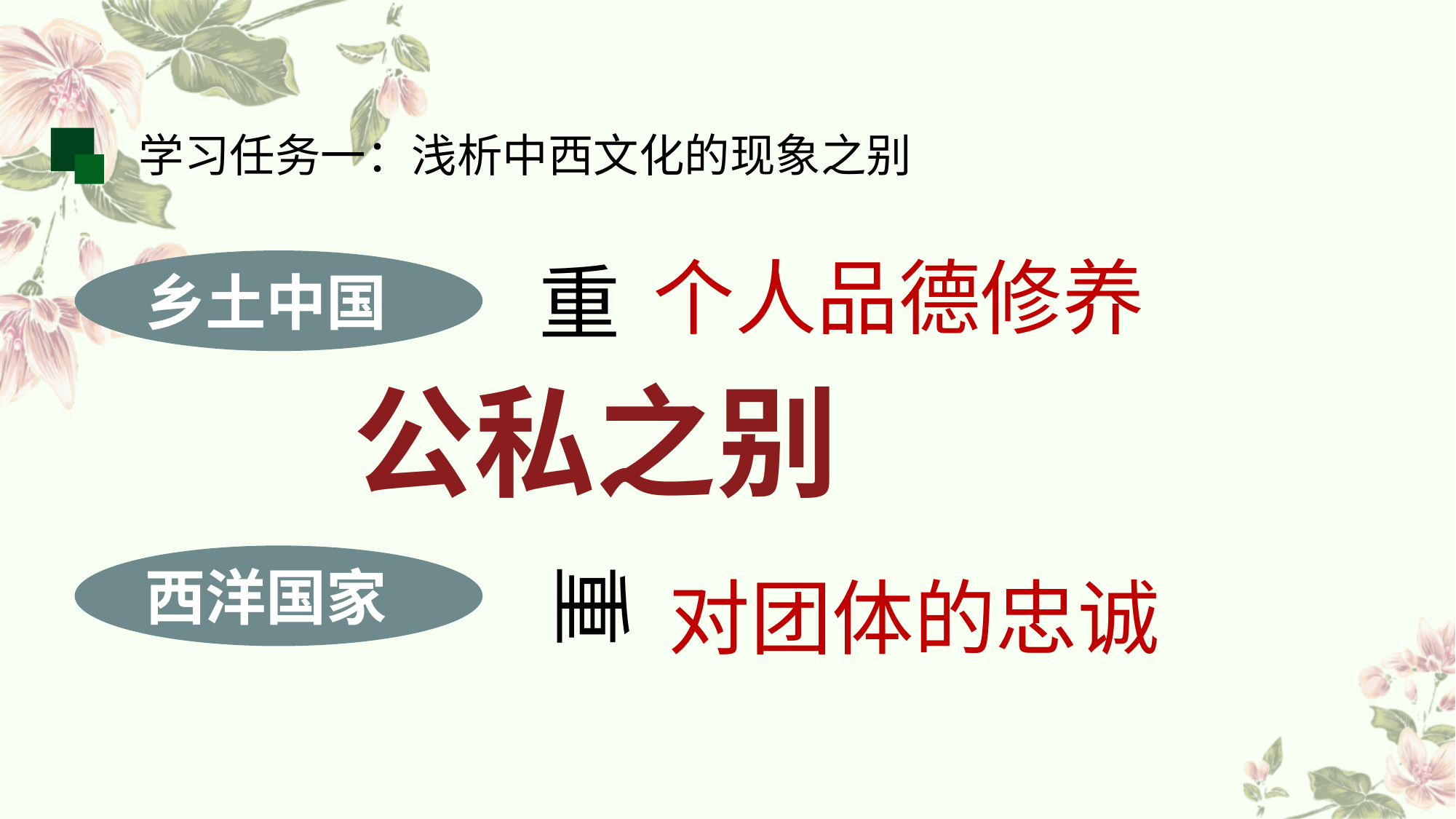

学习任务一：浅析中西文化的现象之别

个人品德修养
重
乡土中国
公私之别
西洋国家
重
对团体的忠诚